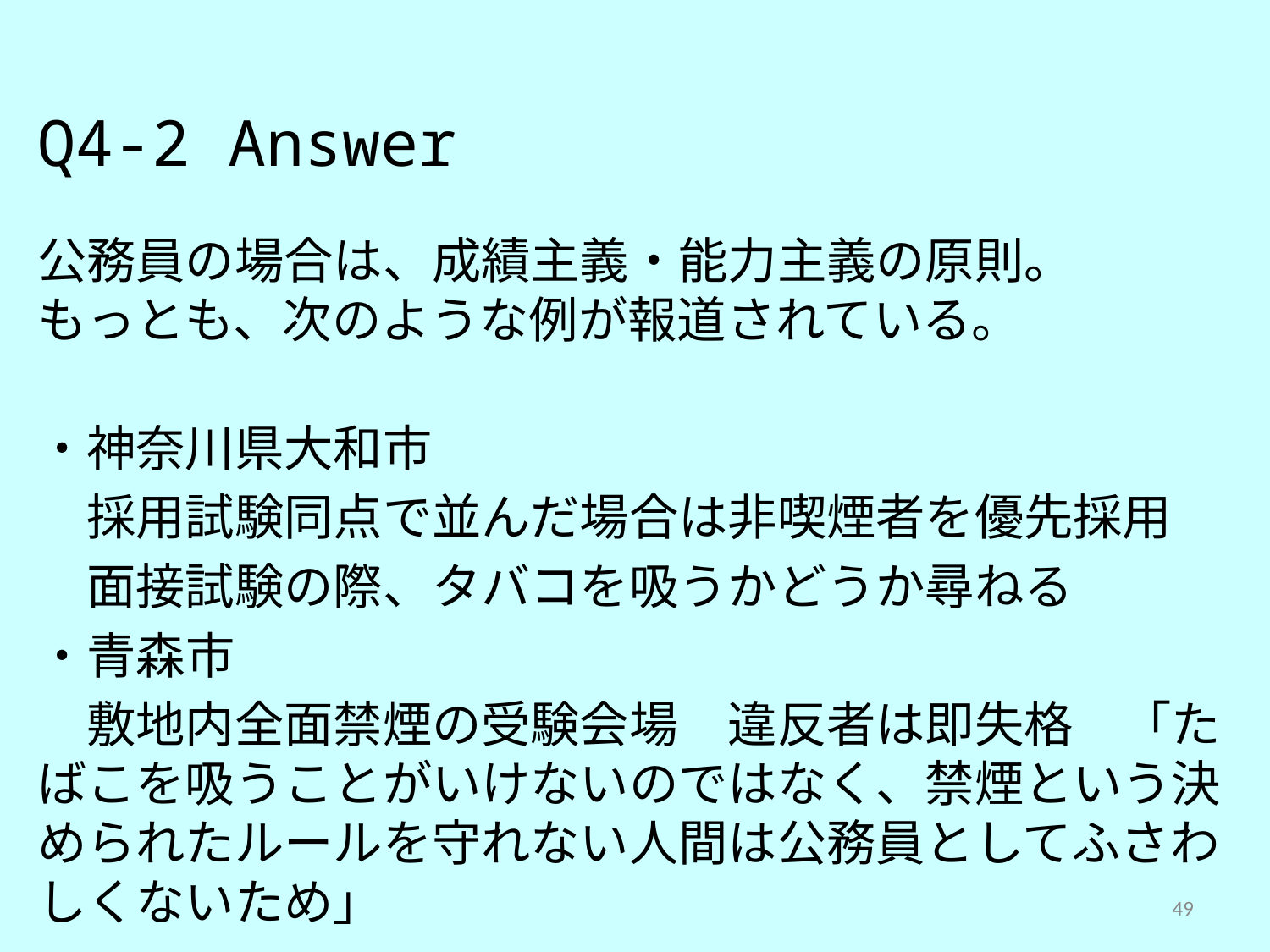

Q4-2 Answer

公務員の場合は、成績主義・能力主義の原則。
もっとも、次のような例が報道されている。

・神奈川県大和市
　採用試験同点で並んだ場合は非喫煙者を優先採用
　面接試験の際、タバコを吸うかどうか尋ねる
・青森市
　敷地内全面禁煙の受験会場　違反者は即失格　「たばこを吸うことがいけないのではなく、禁煙という決められたルールを守れない人間は公務員としてふさわしくないため」
49